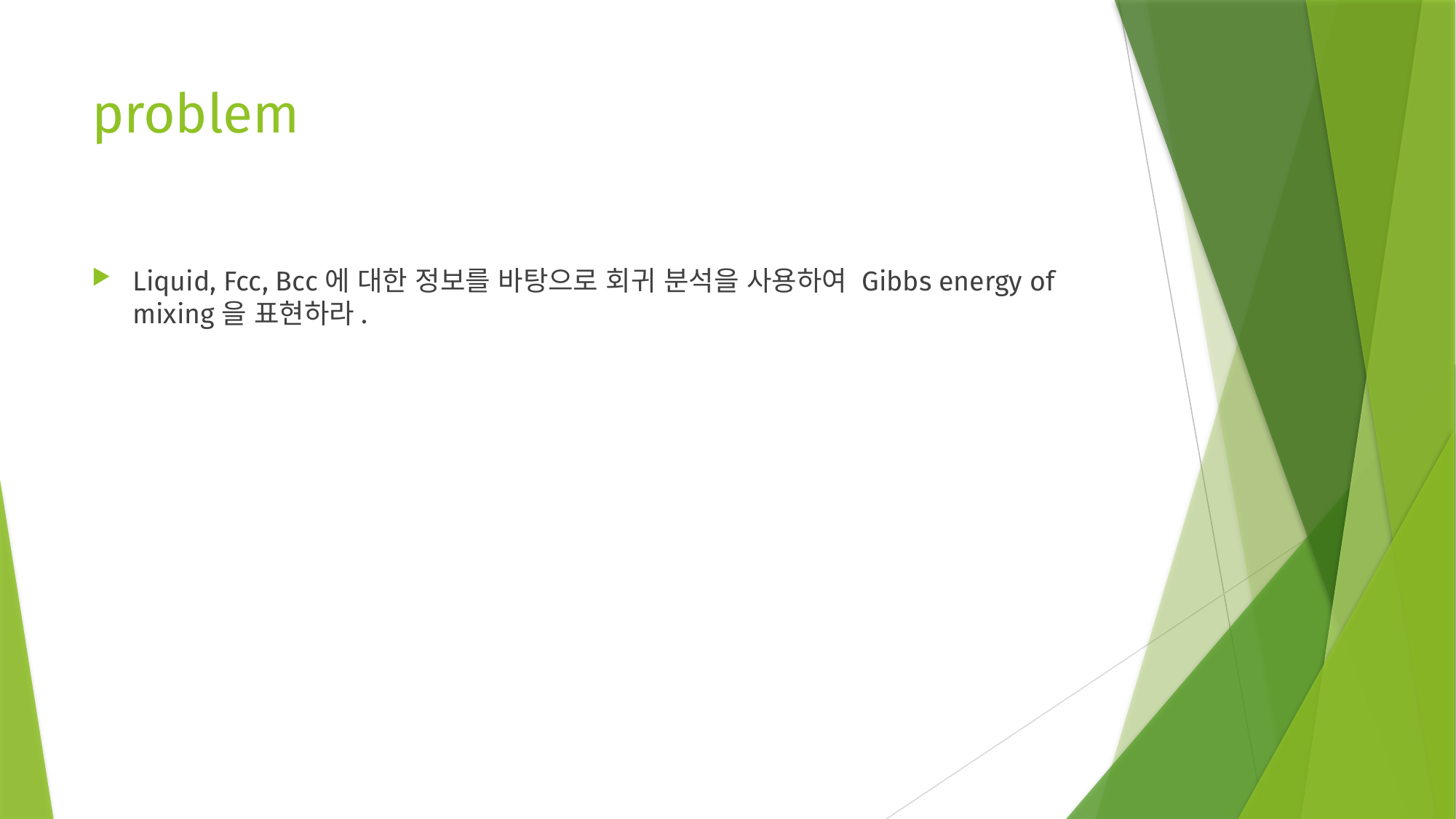

# problem
Liquid, Fcc, Bcc에 대한 정보를 바탕으로 회귀 분석을 사용하여 Gibbs energy of mixing을 표현하라.